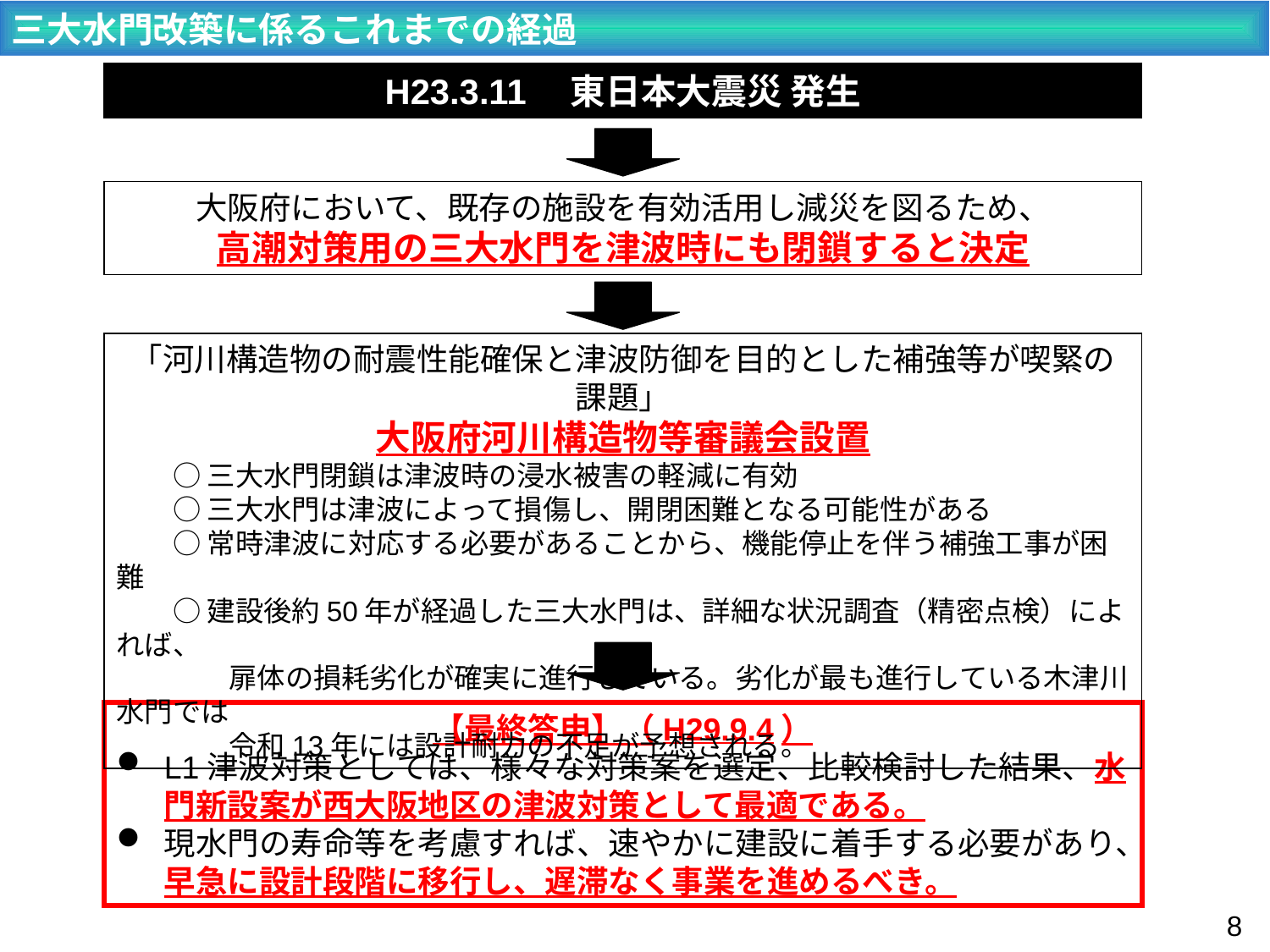

三大水門改築に係るこれまでの経過
H23.3.11　東日本大震災 発生

大阪府において、既存の施設を有効活用し減災を図るため、
高潮対策用の三大水門を津波時にも閉鎖すると決定

「河川構造物の耐震性能確保と津波防御を目的とした補強等が喫緊の課題」
大阪府河川構造物等審議会設置
　　○ 三大水門閉鎖は津波時の浸水被害の軽減に有効
　　○ 三大水門は津波によって損傷し、開閉困難となる可能性がある
　　○ 常時津波に対応する必要があることから、機能停止を伴う補強工事が困難
　　○ 建設後約50年が経過した三大水門は、詳細な状況調査（精密点検）によれば、
　　　　扉体の損耗劣化が確実に進行している。劣化が最も進行している木津川水門では
　　　　令和13年には設計耐力の不足が予想される。

【最終答申】（H29.9.4）
L1津波対策としては、様々な対策案を選定、比較検討した結果、水門新設案が西大阪地区の津波対策として最適である。
現水門の寿命等を考慮すれば、速やかに建設に着手する必要があり、早急に設計段階に移行し、遅滞なく事業を進めるべき。
8